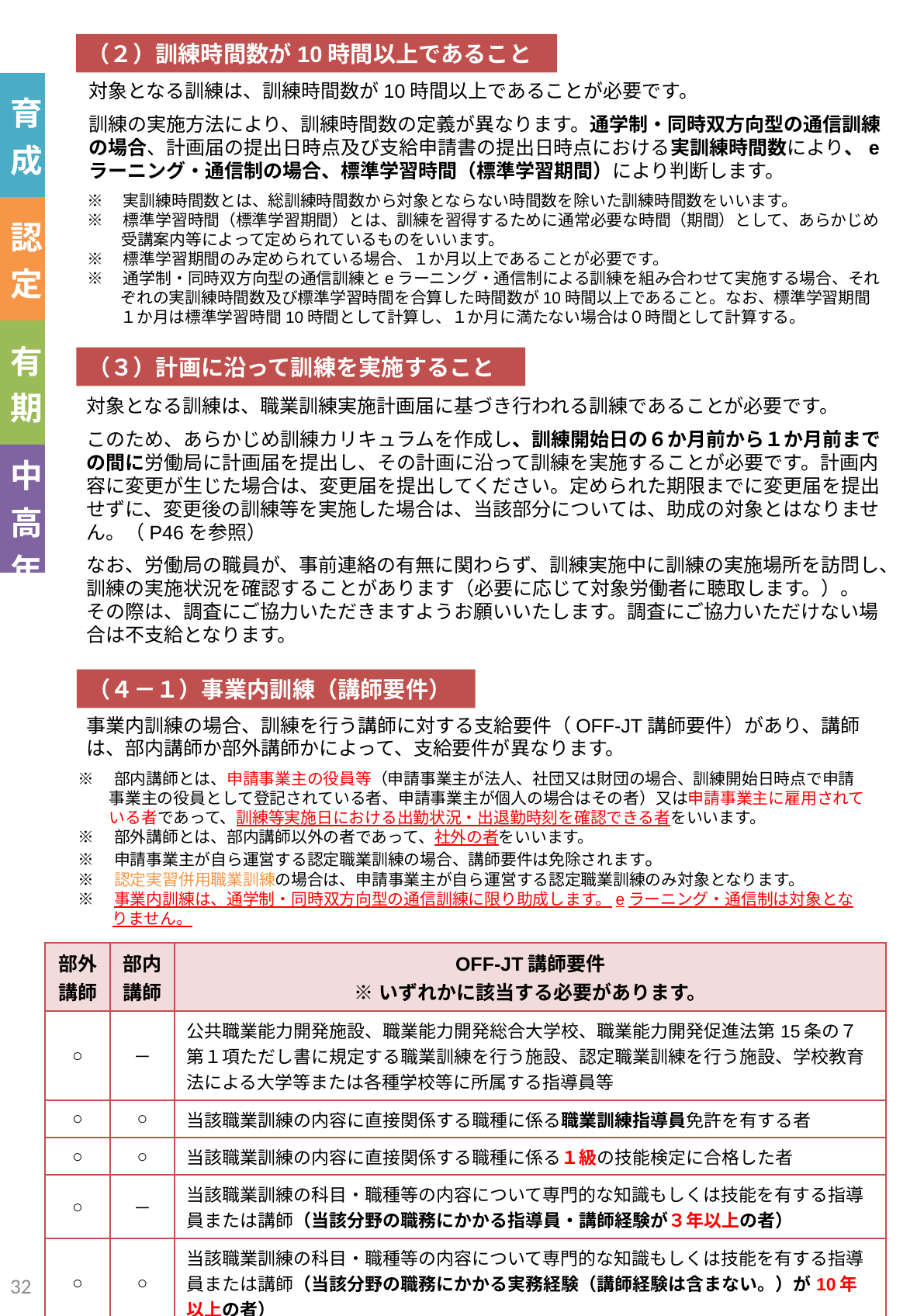

（２）訓練時間数が10時間以上であること
| 育成 |
| --- |
| 認定 |
| 有期 |
| 中高年 |
対象となる訓練は、訓練時間数が10時間以上であることが必要です。
訓練の実施方法により、訓練時間数の定義が異なります。通学制・同時双方向型の通信訓練の場合、計画届の提出日時点及び支給申請書の提出日時点における実訓練時間数により、eラーニング・通信制の場合、標準学習時間（標準学習期間）により判断します。
※　実訓練時間数とは、総訓練時間数から対象とならない時間数を除いた訓練時間数をいいます。
※　標準学習時間（標準学習期間）とは、訓練を習得するために通常必要な時間（期間）として、あらかじめ受講案内等によって定められているものをいいます。
※　標準学習期間のみ定められている場合、１か月以上であることが必要です。
※　通学制・同時双方向型の通信訓練とeラーニング・通信制による訓練を組み合わせて実施する場合、それぞれの実訓練時間数及び標準学習時間を合算した時間数が10時間以上であること。なお、標準学習期間１か月は標準学習時間10時間として計算し、１か月に満たない場合は０時間として計算する。
（３）計画に沿って訓練を実施すること
対象となる訓練は、職業訓練実施計画届に基づき行われる訓練であることが必要です。
このため、あらかじめ訓練カリキュラムを作成し、訓練開始日の６か月前から１か月前までの間に労働局に計画届を提出し、その計画に沿って訓練を実施することが必要です。計画内容に変更が生じた場合は、変更届を提出してください。定められた期限までに変更届を提出せずに、変更後の訓練等を実施した場合は、当該部分については、助成の対象とはなりません。（P46を参照）
なお、労働局の職員が、事前連絡の有無に関わらず、訓練実施中に訓練の実施場所を訪問し、訓練の実施状況を確認することがあります（必要に応じて対象労働者に聴取します。）。
その際は、調査にご協力いただきますようお願いいたします。調査にご協力いただけない場合は不支給となります。
（４－１）事業内訓練（講師要件）
事業内訓練の場合、訓練を行う講師に対する支給要件（OFF-JT講師要件）があり、講師は、部内講師か部外講師かによって、支給要件が異なります。
※　部内講師とは、申請事業主の役員等（申請事業主が法人、社団又は財団の場合、訓練開始日時点で申請事業主の役員として登記されている者、申請事業主が個人の場合はその者）又は申請事業主に雇用されている者であって、訓練等実施日における出勤状況・出退勤時刻を確認できる者をいいます。
※　部外講師とは、部内講師以外の者であって、社外の者をいいます。
※　申請事業主が自ら運営する認定職業訓練の場合、講師要件は免除されます。
※　認定実習併用職業訓練の場合は、申請事業主が自ら運営する認定職業訓練のみ対象となります。
※　事業内訓練は、通学制・同時双方向型の通信訓練に限り助成します。eラーニング・通信制は対象となりません。
| 部外講師 | 部内講師 | OFF-JT講師要件 ※いずれかに該当する必要があります。 |
| --- | --- | --- |
| ○ | － | 公共職業能力開発施設、職業能力開発総合大学校、職業能力開発促進法第15条の７第１項ただし書に規定する職業訓練を行う施設、認定職業訓練を行う施設、学校教育法による大学等または各種学校等に所属する指導員等 |
| ○ | ○ | 当該職業訓練の内容に直接関係する職種に係る職業訓練指導員免許を有する者 |
| ○ | ○ | 当該職業訓練の内容に直接関係する職種に係る１級の技能検定に合格した者 |
| ○ | － | 当該職業訓練の科目・職種等の内容について専門的な知識もしくは技能を有する指導員または講師（当該分野の職務にかかる指導員・講師経験が３年以上の者） |
| ○ | ○ | 当該職業訓練の科目・職種等の内容について専門的な知識もしくは技能を有する指導員または講師（当該分野の職務にかかる実務経験（講師経験は含まない。）が10年以上の者） |
32